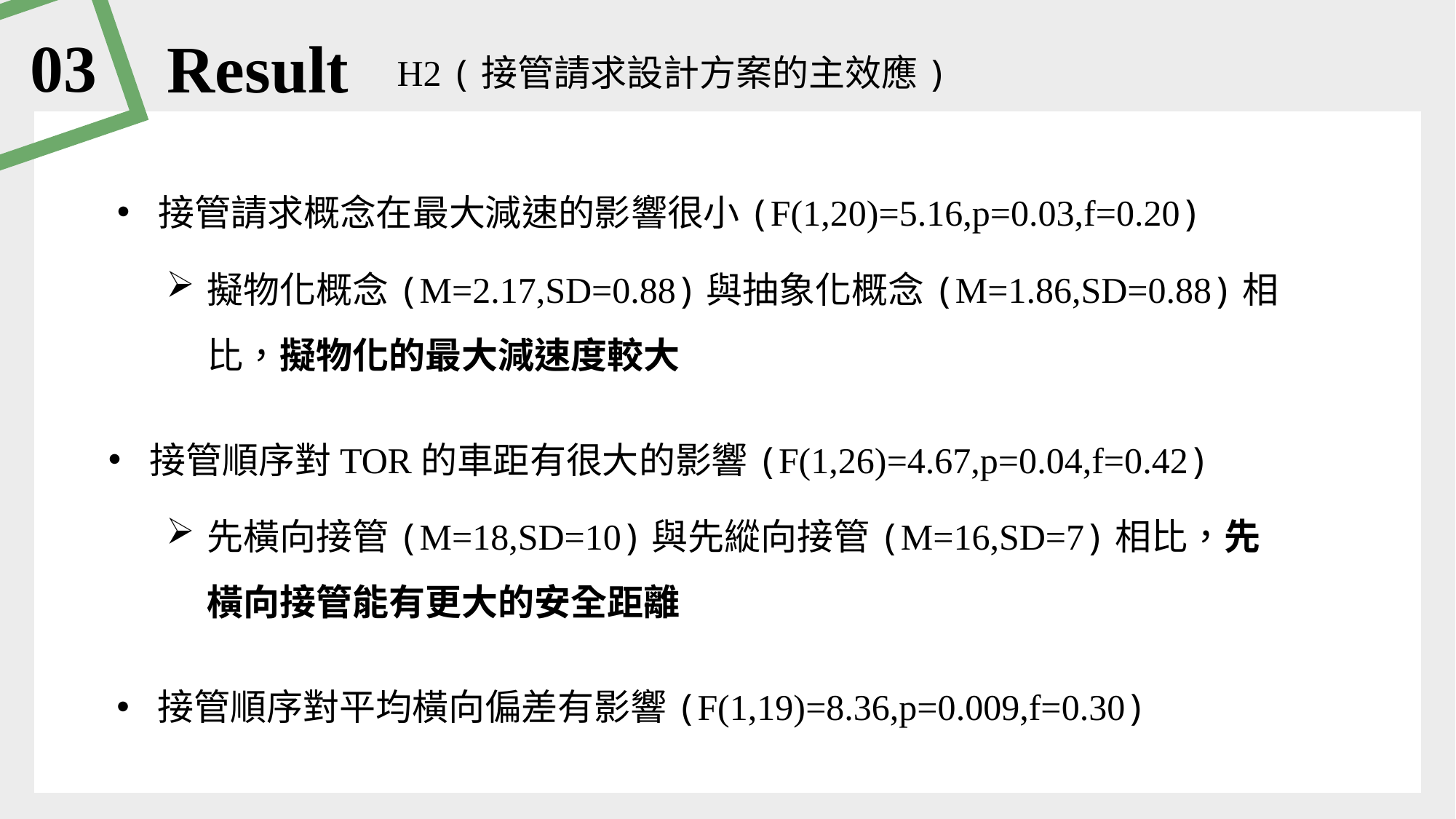

03
Result
H2 (接管請求設計方案的主效應)

接管請求概念在最大減速的影響很小(F(1,20)=5.16,p=0.03,f=0.20)
擬物化概念(M=2.17,SD=0.88)與抽象化概念(M=1.86,SD=0.88)相比，擬物化的最大減速度較大
接管順序對TOR的車距有很大的影響(F(1,26)=4.67,p=0.04,f=0.42)
先橫向接管(M=18,SD=10)與先縱向接管(M=16,SD=7)相比，先橫向接管能有更大的安全距離
接管順序對平均橫向偏差有影響(F(1,19)=8.36,p=0.009,f=0.30)